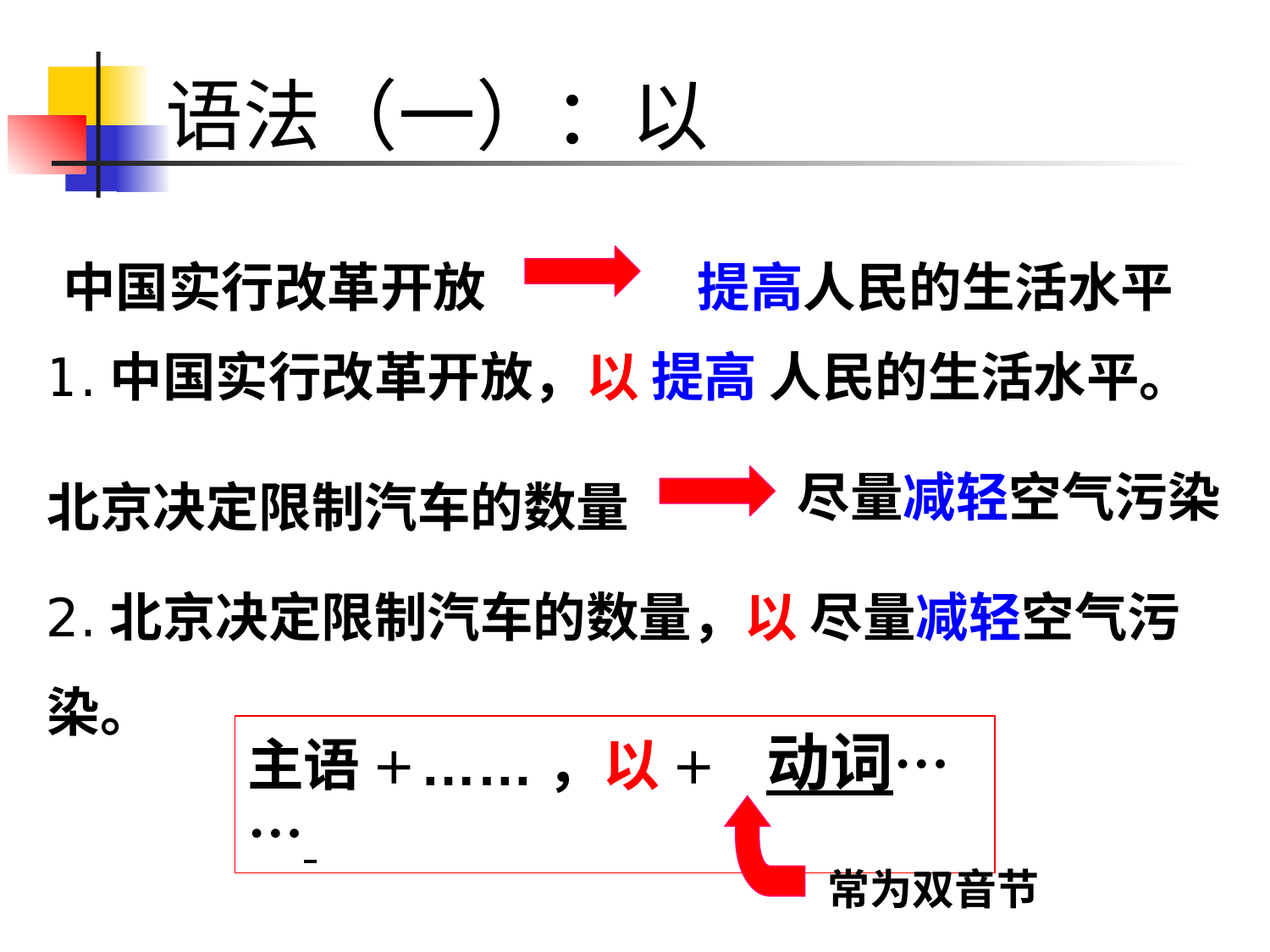

# 语法（一）：以
中国实行改革开放
提高人民的生活水平

1.中国实行改革开放，以 提高 人民的生活水平。
尽量减轻空气污染
北京决定限制汽车的数量

2.北京决定限制汽车的数量，以 尽量减轻空气污染。
主语+……，以+  动词……

常为双音节